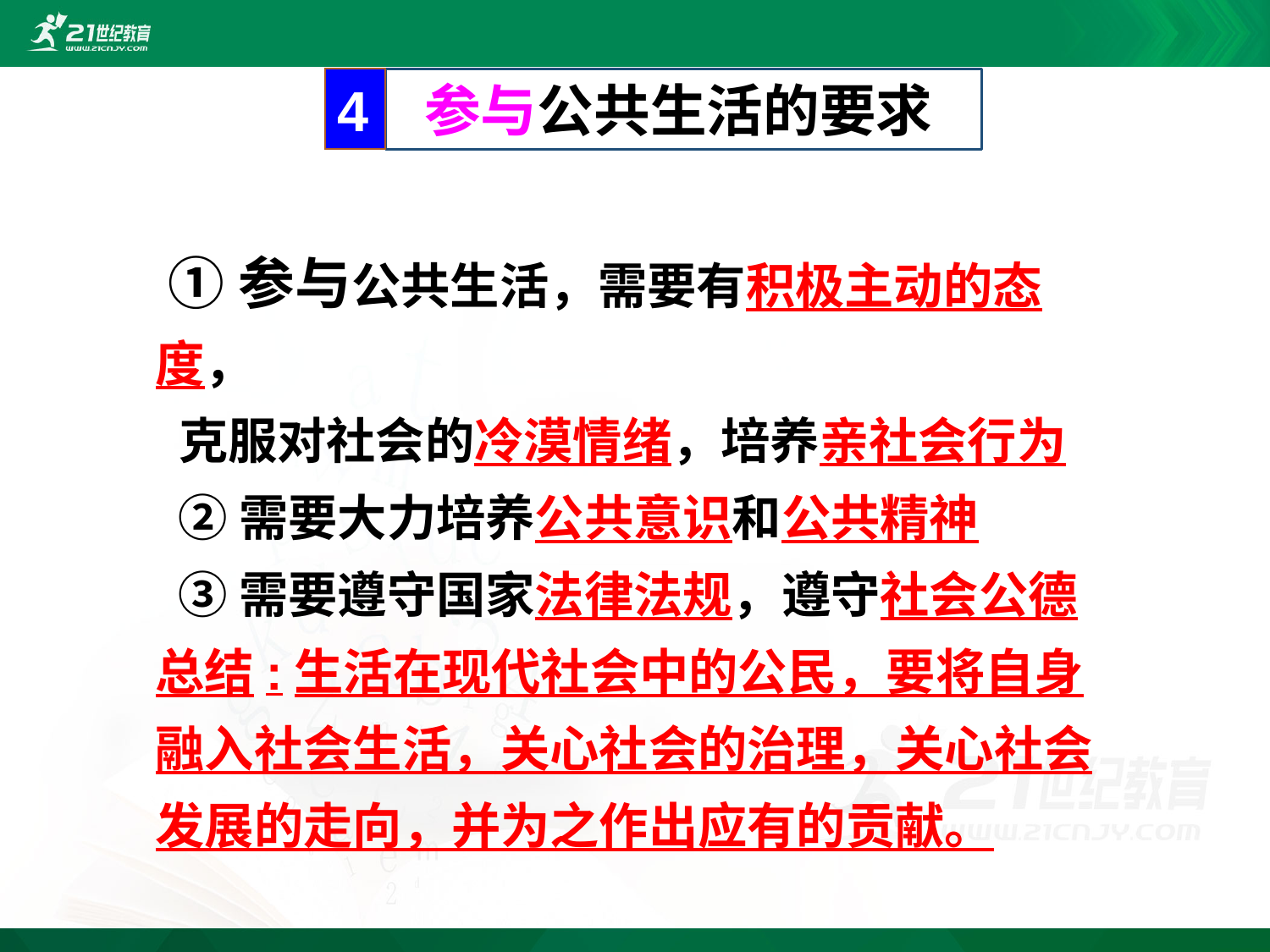

4
 参与公共生活的要求
 ①参与公共生活，需要有积极主动的态度，
 克服对社会的冷漠情绪，培养亲社会行为
  ②需要大力培养公共意识和公共精神
  ③需要遵守国家法律法规，遵守社会公德
总结:生活在现代社会中的公民，要将自身融入社会生活，关心社会的治理，关心社会发展的走向，并为之作出应有的贡献。